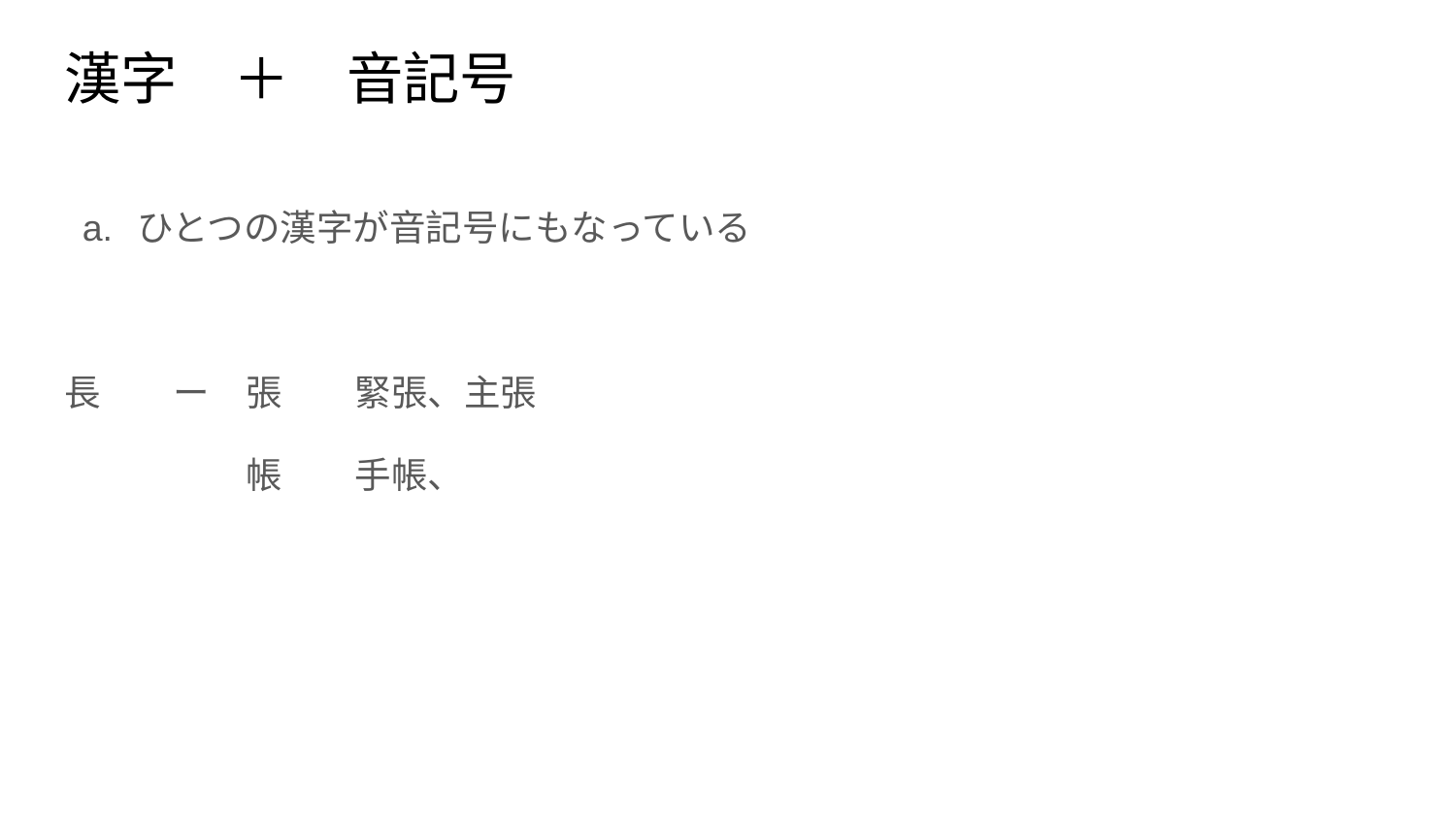

# 漢字　＋　音記号
ひとつの漢字が音記号にもなっている

長　　ー　張　　緊張、主張
　　　　　帳　　手帳、